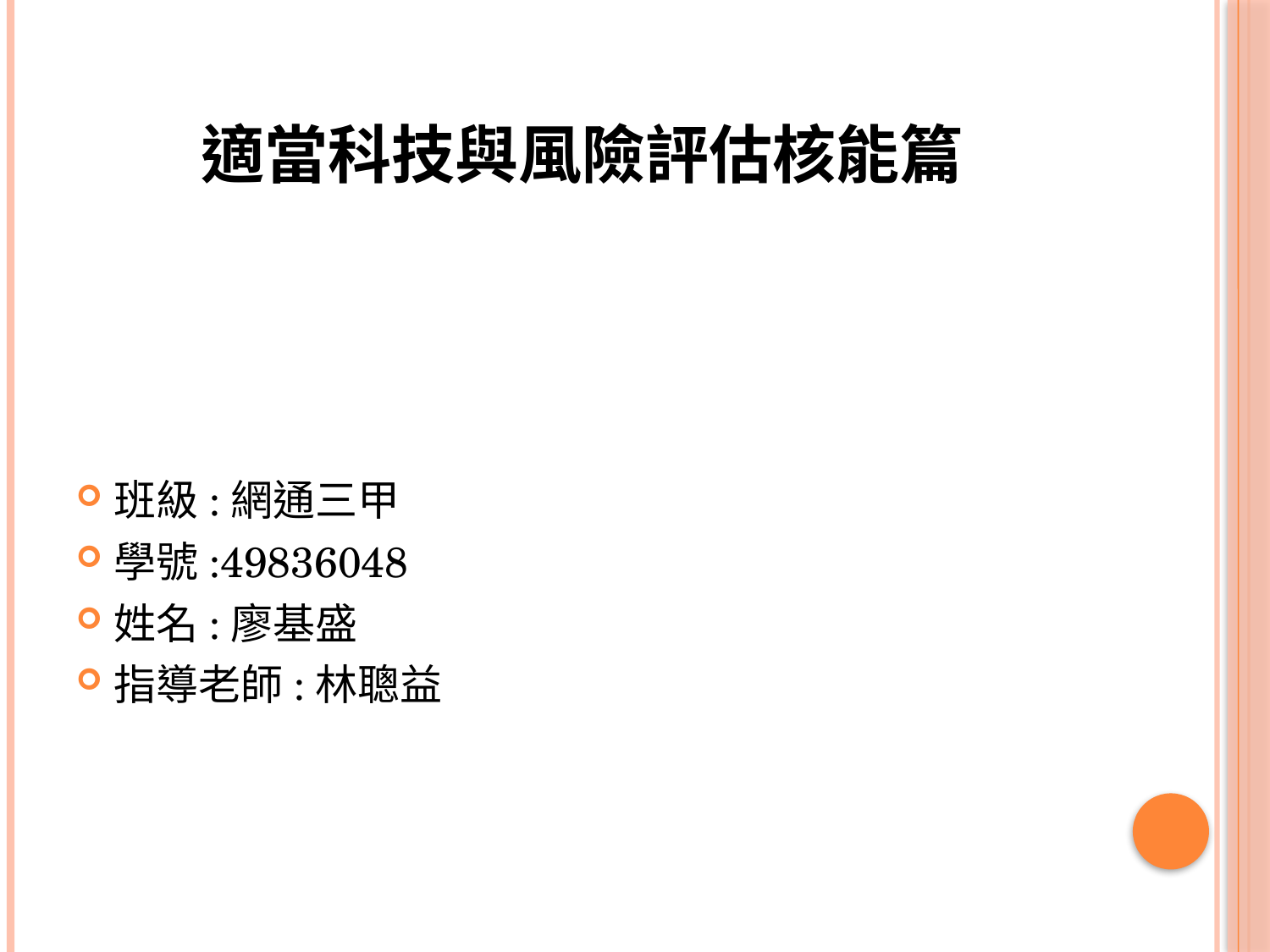

# 適當科技與風險評估核能篇

班級:網通三甲
學號:49836048
姓名:廖基盛
指導老師:林聰益